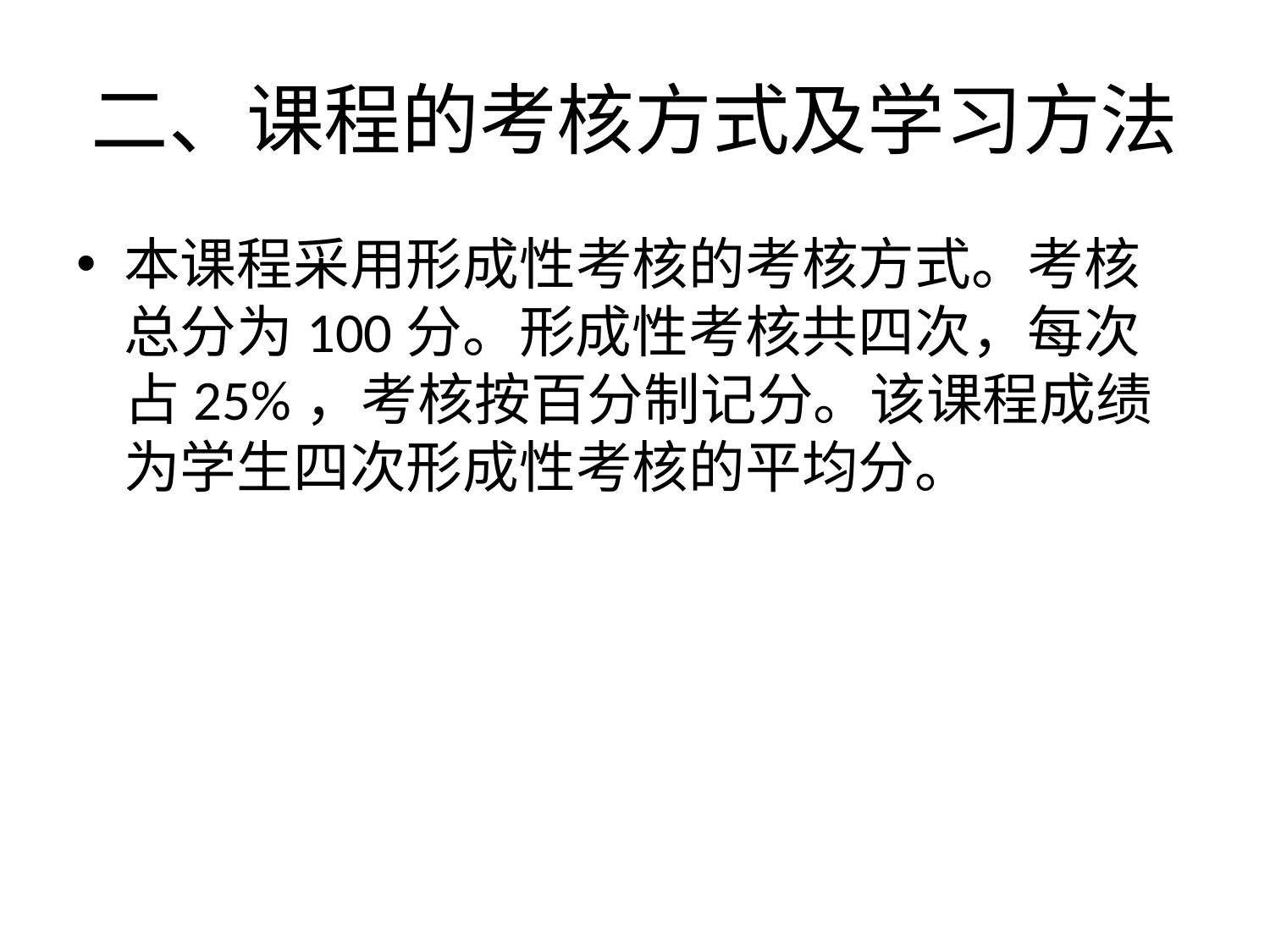

# 二、课程的考核方式及学习方法
本课程采用形成性考核的考核方式。考核总分为100分。形成性考核共四次，每次占25%，考核按百分制记分。该课程成绩为学生四次形成性考核的平均分。